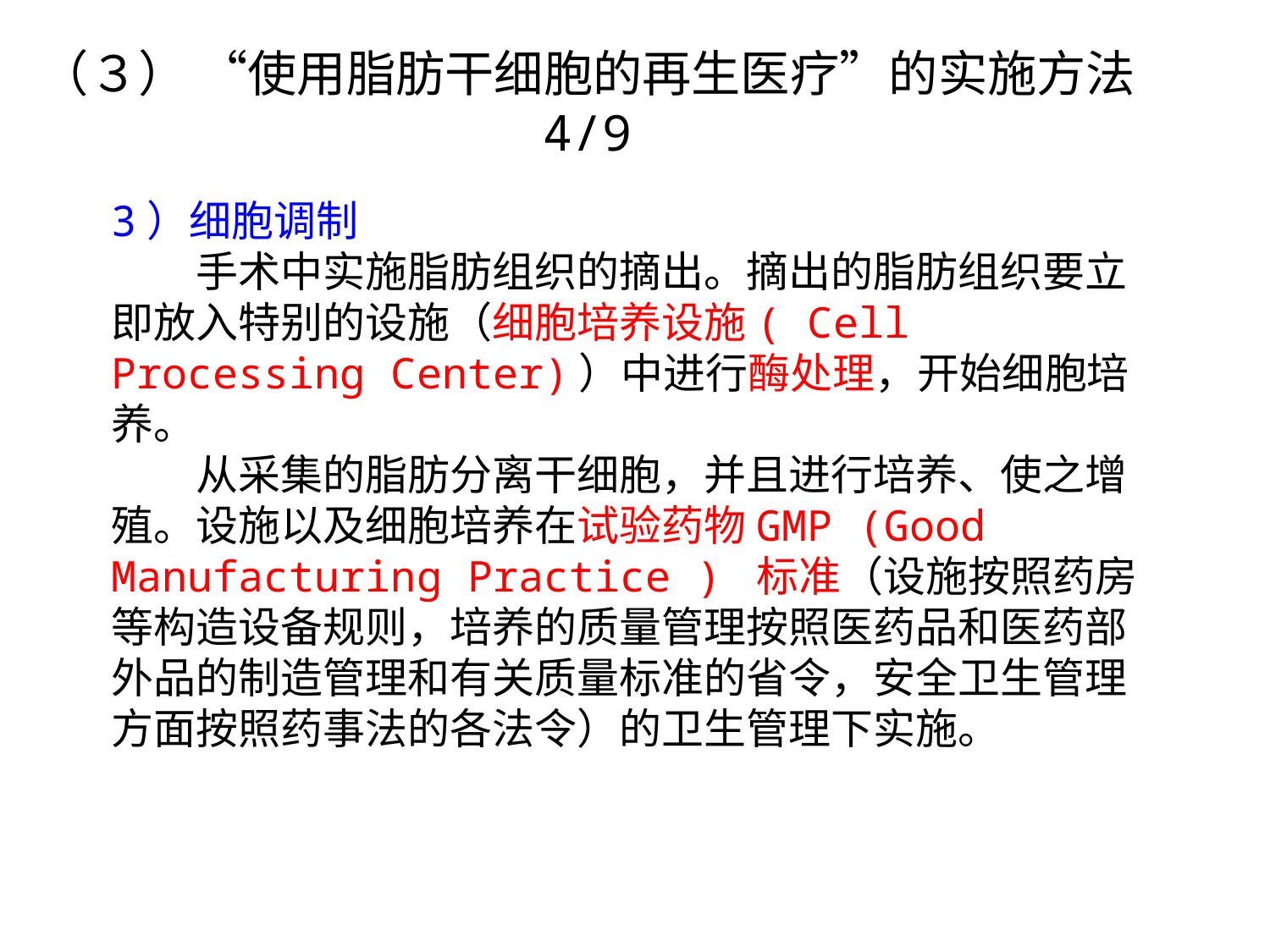

（３） “使用脂肪干细胞的再生医疗”的实施方法
4/9
3）细胞调制
　　手术中实施脂肪组织的摘出。摘出的脂肪组织要立即放入特别的设施（细胞培养设施( Cell Processing Center)）中进行酶处理，开始细胞培养。
　　从采集的脂肪分离干细胞，并且进行培养、使之增殖。设施以及细胞培养在试验药物GMP (Good Manufacturing Practice ) 标准（设施按照药房等构造设备规则，培养的质量管理按照医药品和医药部外品的制造管理和有关质量标准的省令，安全卫生管理方面按照药事法的各法令）的卫生管理下实施。